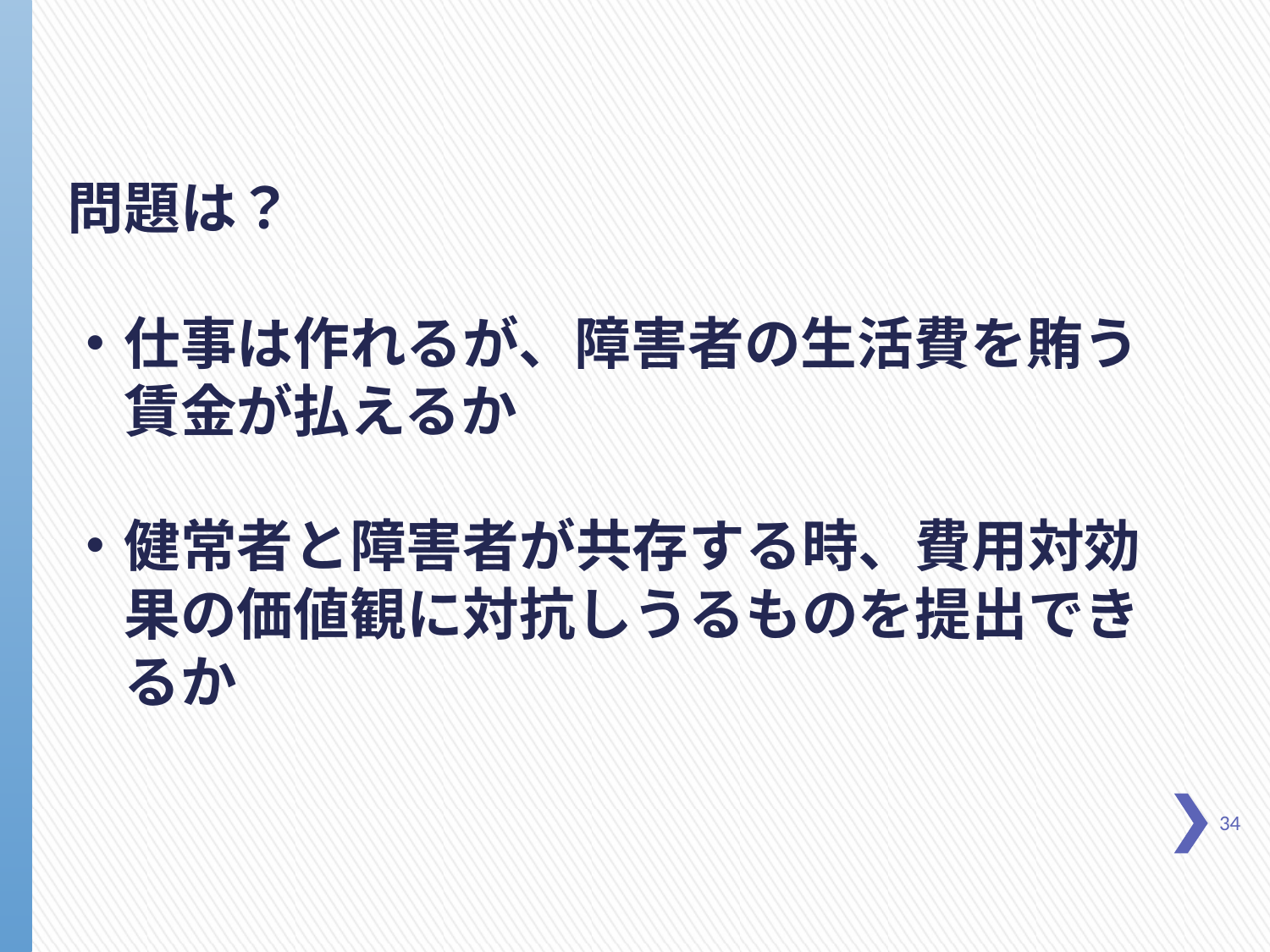

問題は？

・仕事は作れるが、障害者の生活費を賄う
　賃金が払えるか

・健常者と障害者が共存する時、費用対効
　果の価値観に対抗しうるものを提出でき
　るか
34